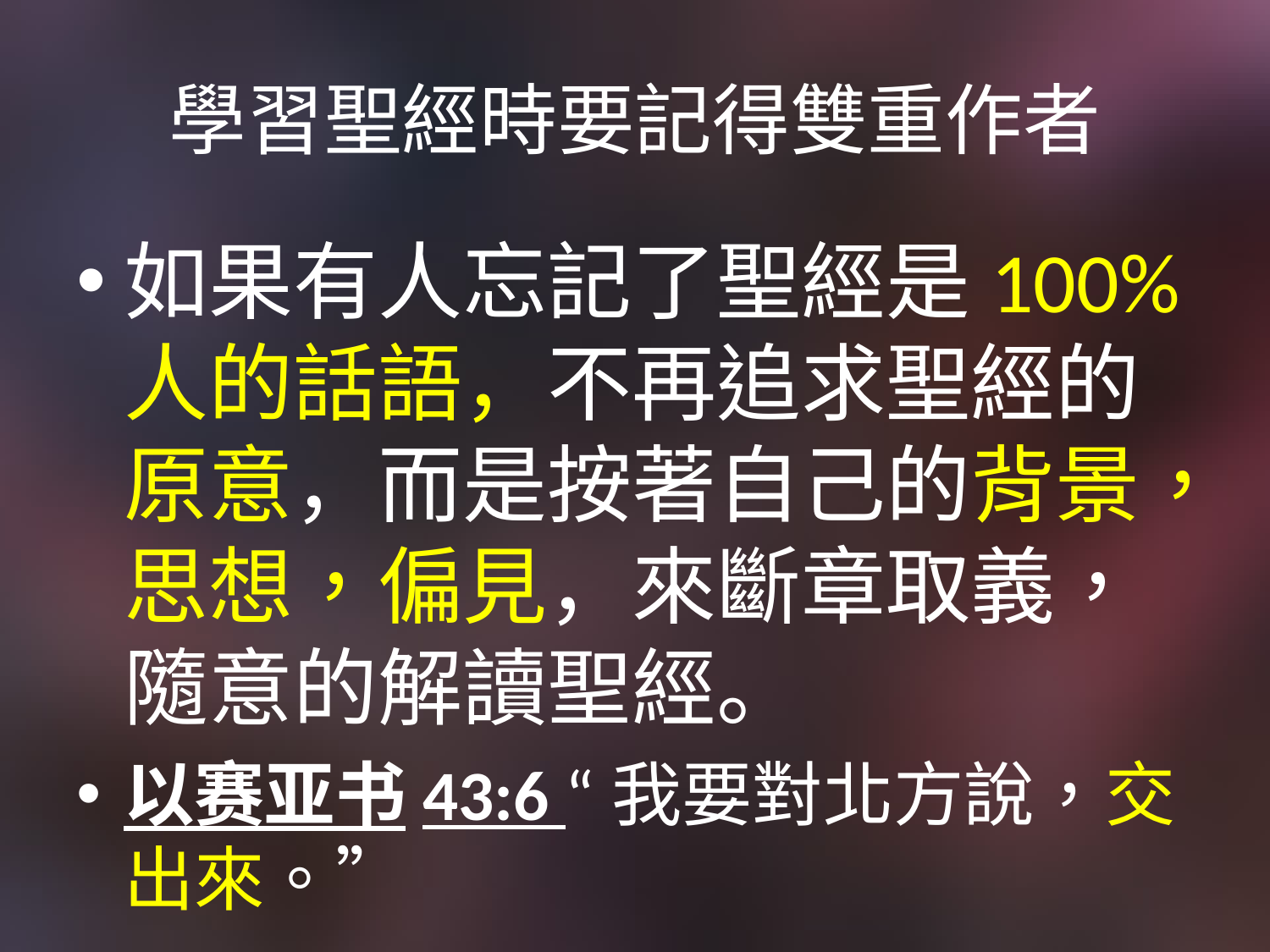

# 學習聖經時要記得雙重作者
如果有人忘記了聖經是100%人的話語，不再追求聖經的原意，而是按著自己的背景，思想，偏見，來斷章取義，隨意的解讀聖經。
以赛亚书43:6 “我要對北方說，交出來。”